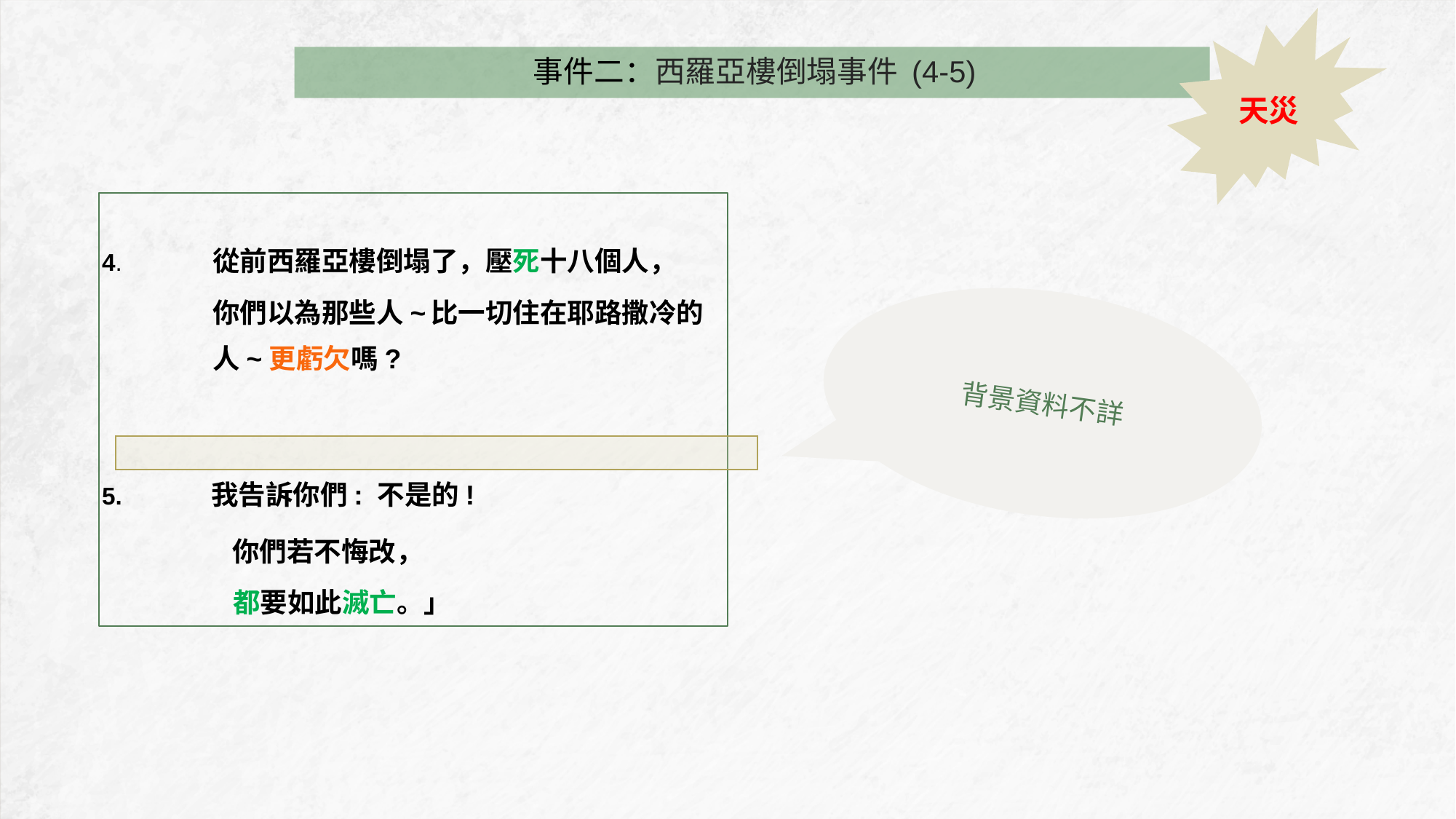

4.	從前西羅亞樓倒塌了，壓死十八個人，
  	你們以為那些人~	比一切住在耶路撒冷的	人~更虧欠嗎?

5.	我告訴你們: 不是的!
你們若不悔改，
都要如此滅亡。」
天災
事件二：西羅亞樓倒塌事件 (4-5)

背景資料不詳